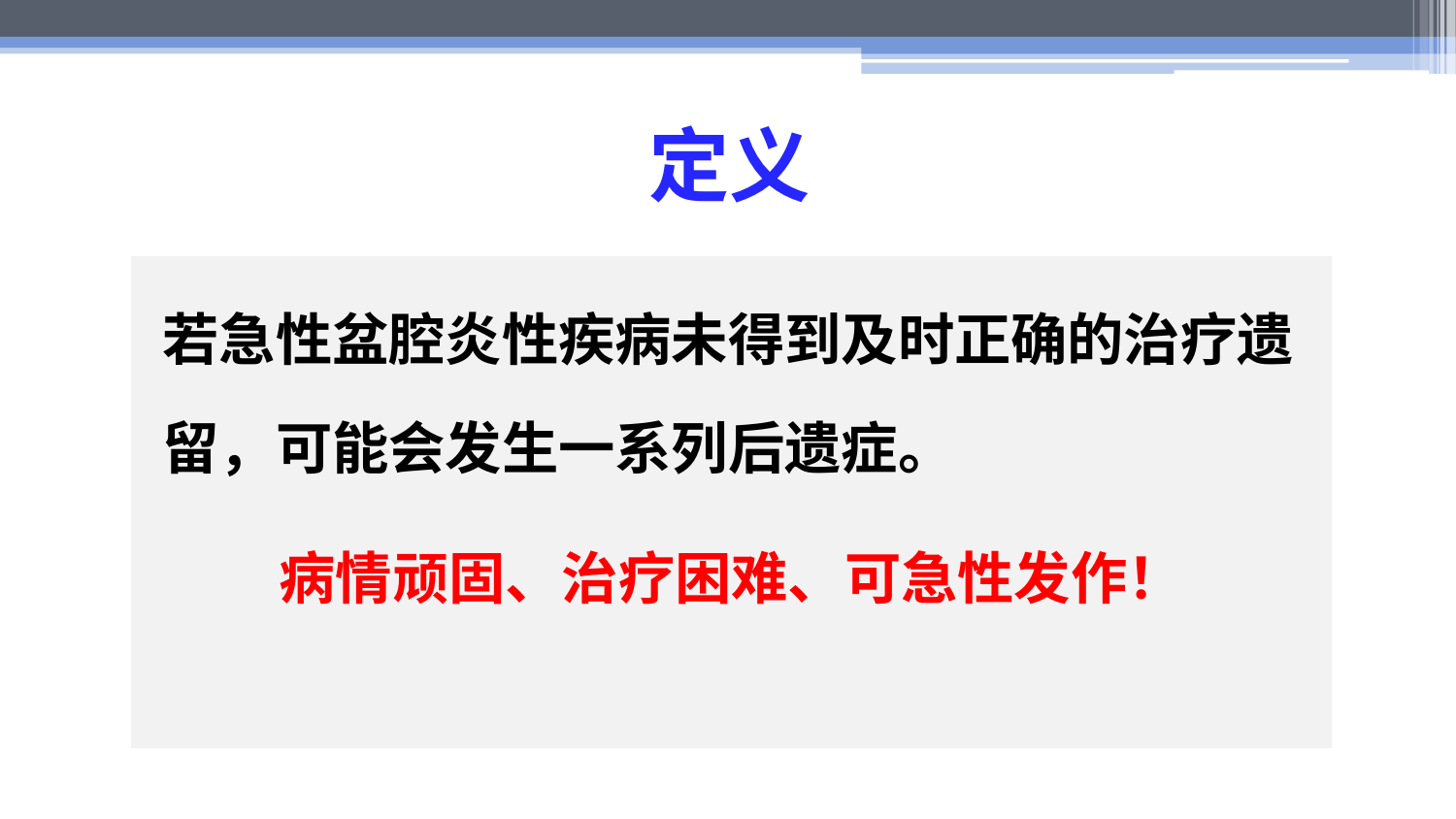

# 定义
若急性盆腔炎性疾病未得到及时正确的治疗遗留，可能会发生一系列后遗症。
病情顽固、治疗困难、可急性发作！